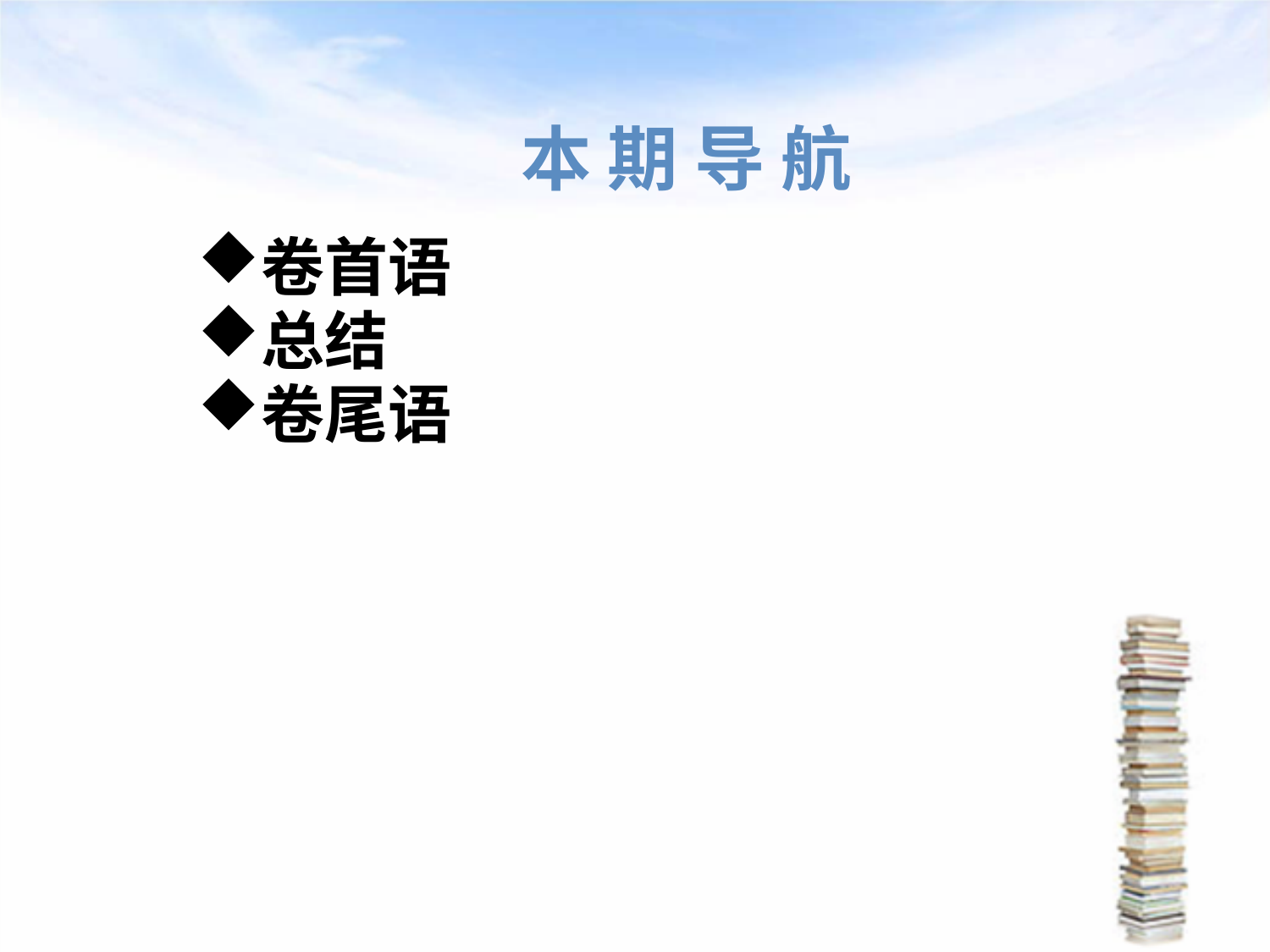

# 本 期 导 航
卷首语
总结
卷尾语